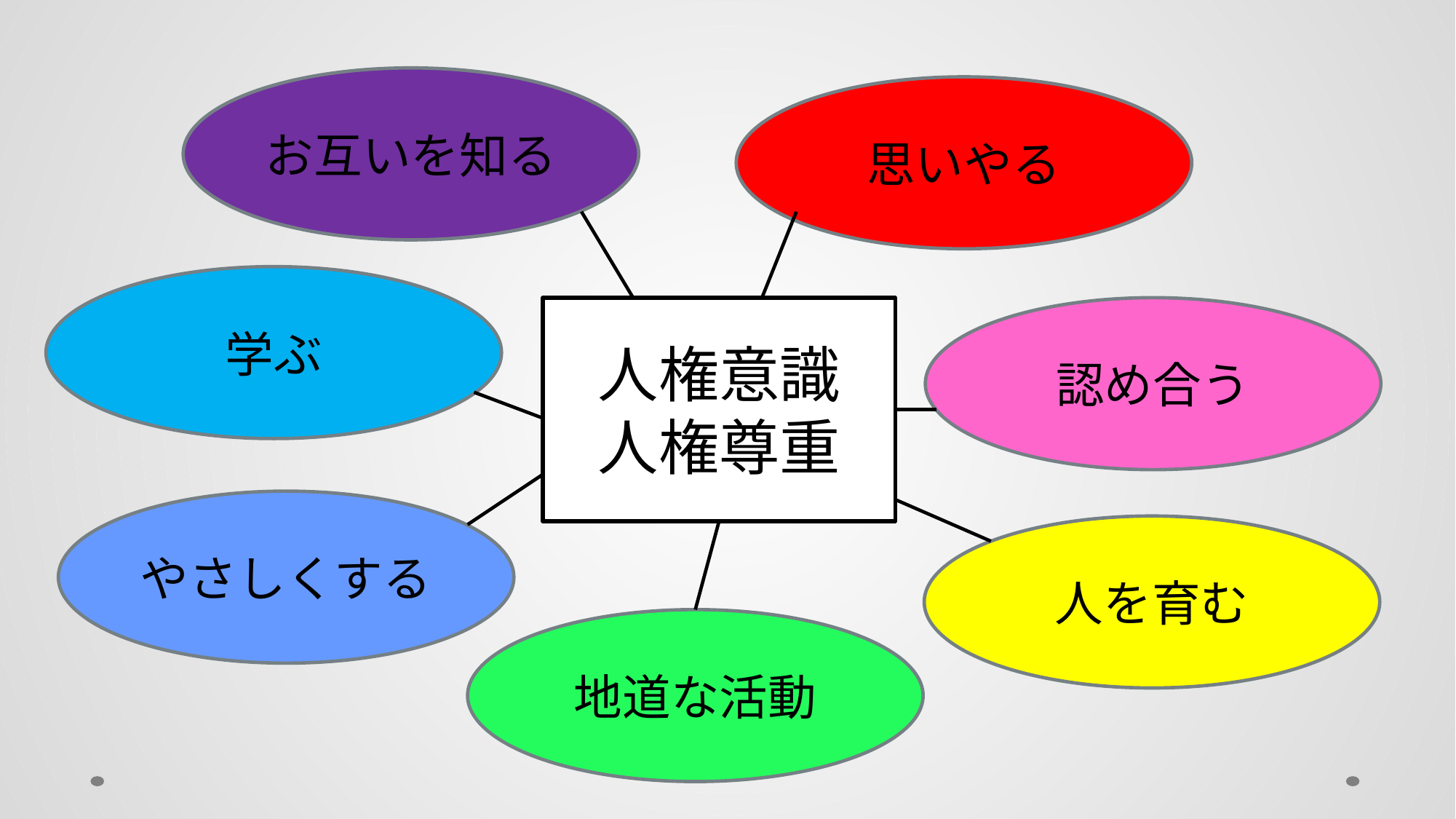

お互いを知る
思いやる
学ぶ
人権意識
人権尊重
認め合う
やさしくする
人を育む
地道な活動